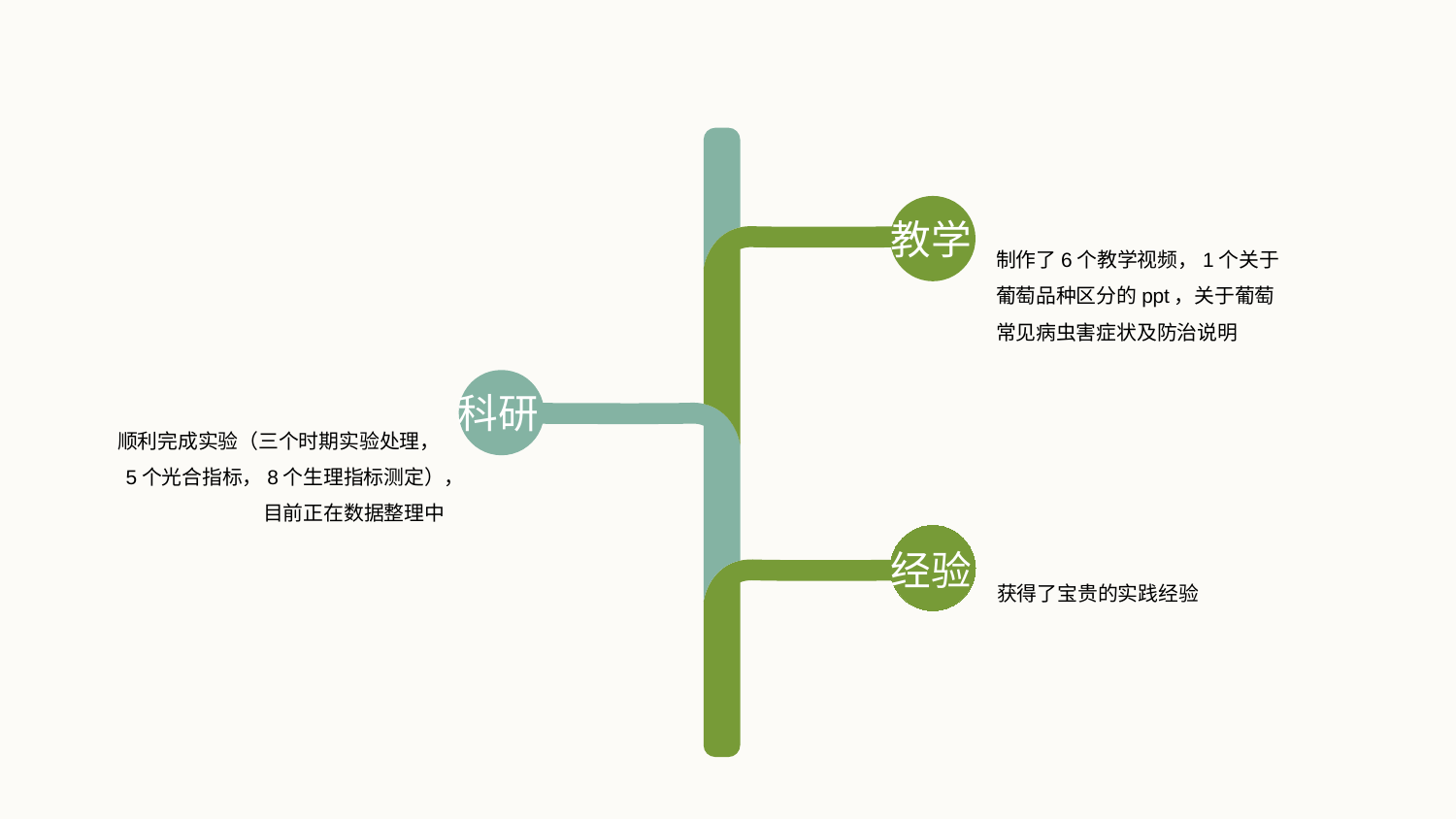

教学

制作了6个教学视频，1个关于葡萄品种区分的ppt，关于葡萄常见病虫害症状及防治说明

科研

顺利完成实验（三个时期实验处理，5个光合指标，8个生理指标测定），目前正在数据整理中

经验

获得了宝贵的实践经验